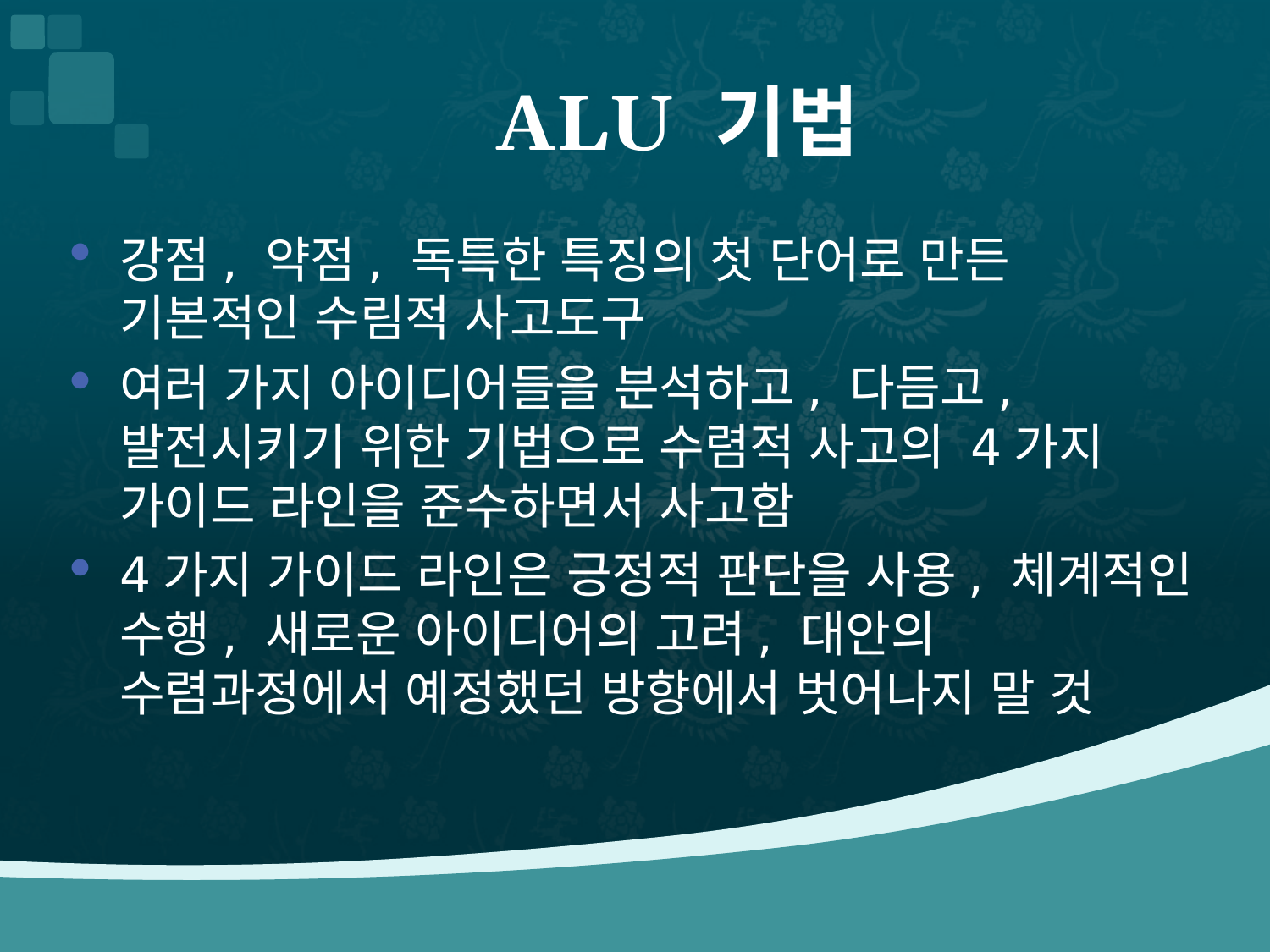

# ALU 기법
강점, 약점, 독특한 특징의 첫 단어로 만든 기본적인 수림적 사고도구
여러 가지 아이디어들을 분석하고, 다듬고, 발전시키기 위한 기법으로 수렴적 사고의 4가지 가이드 라인을 준수하면서 사고함
4가지 가이드 라인은 긍정적 판단을 사용, 체계적인 수행, 새로운 아이디어의 고려, 대안의 수렴과정에서 예정했던 방향에서 벗어나지 말 것